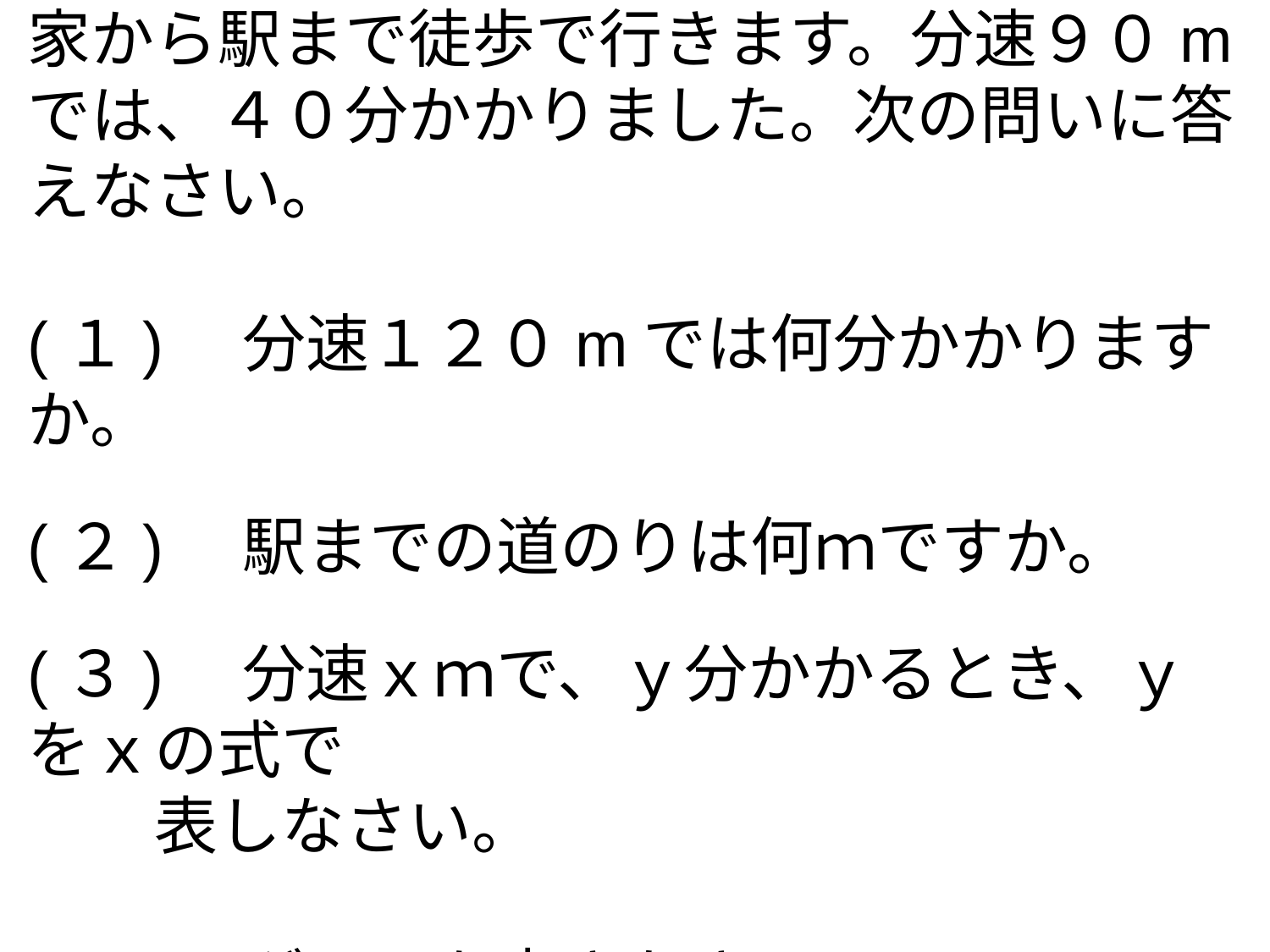

問題２
家から駅まで徒歩で行きます。分速９０mでは、４０分かかりました。次の問いに答えなさい。

(１)　分速１２０mでは何分かかりますか。

(２)　駅までの道のりは何ｍですか。

(３)　分速ｘｍで、ｙ分かかるとき、ｙをｘの式で
　　表しなさい。

(４)　グラフを書きなさい。